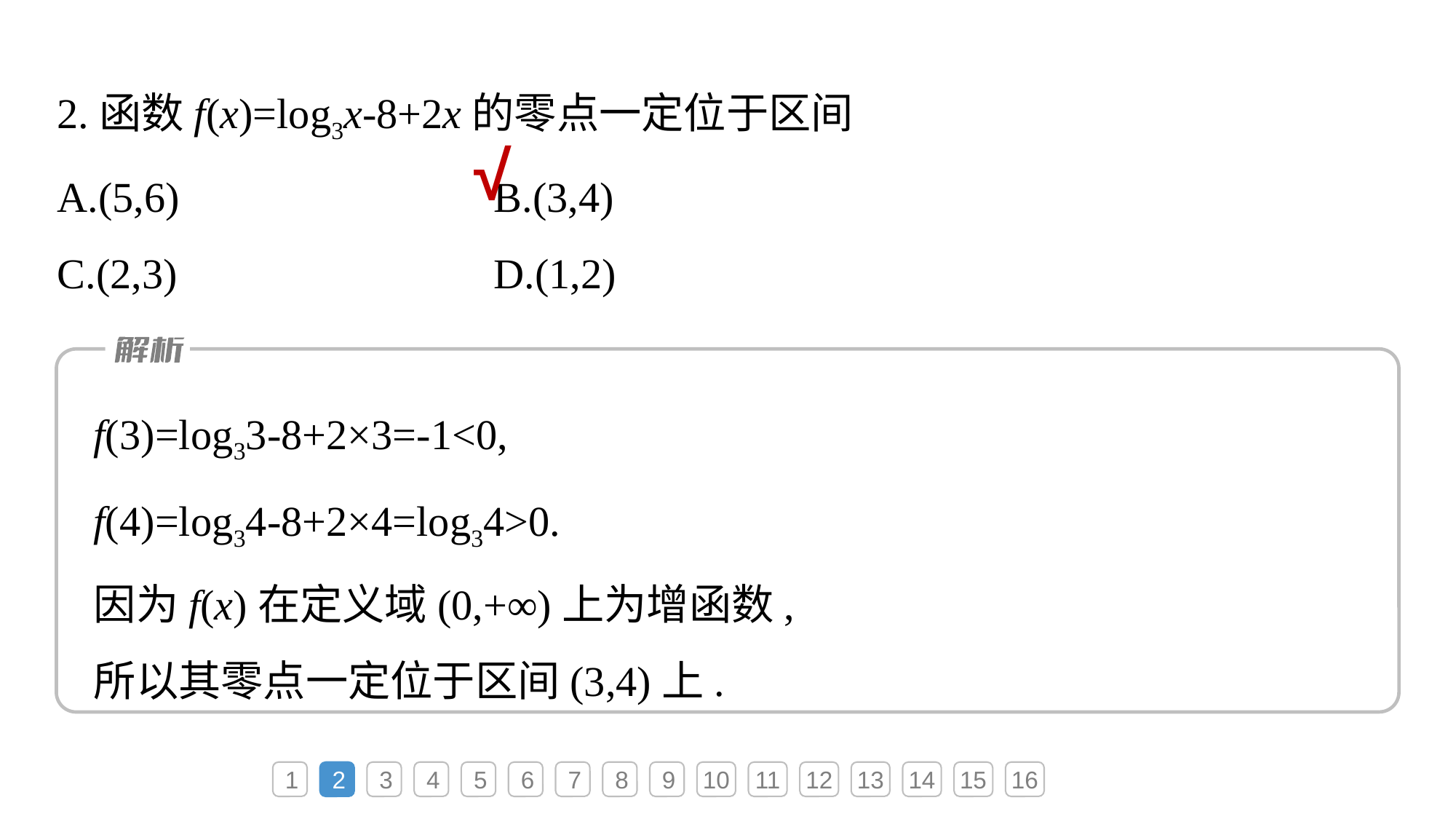

2.函数f(x)=log3x-8+2x的零点一定位于区间
A.(5,6)			B.(3,4)
C.(2,3)			D.(1,2)
√

f(3)=log33-8+2×3=-1<0,
f(4)=log34-8+2×4=log34>0.
因为f(x)在定义域(0,+∞)上为增函数,
所以其零点一定位于区间(3,4)上.
1
2
3
4
5
6
7
8
9
10
11
12
13
14
15
16